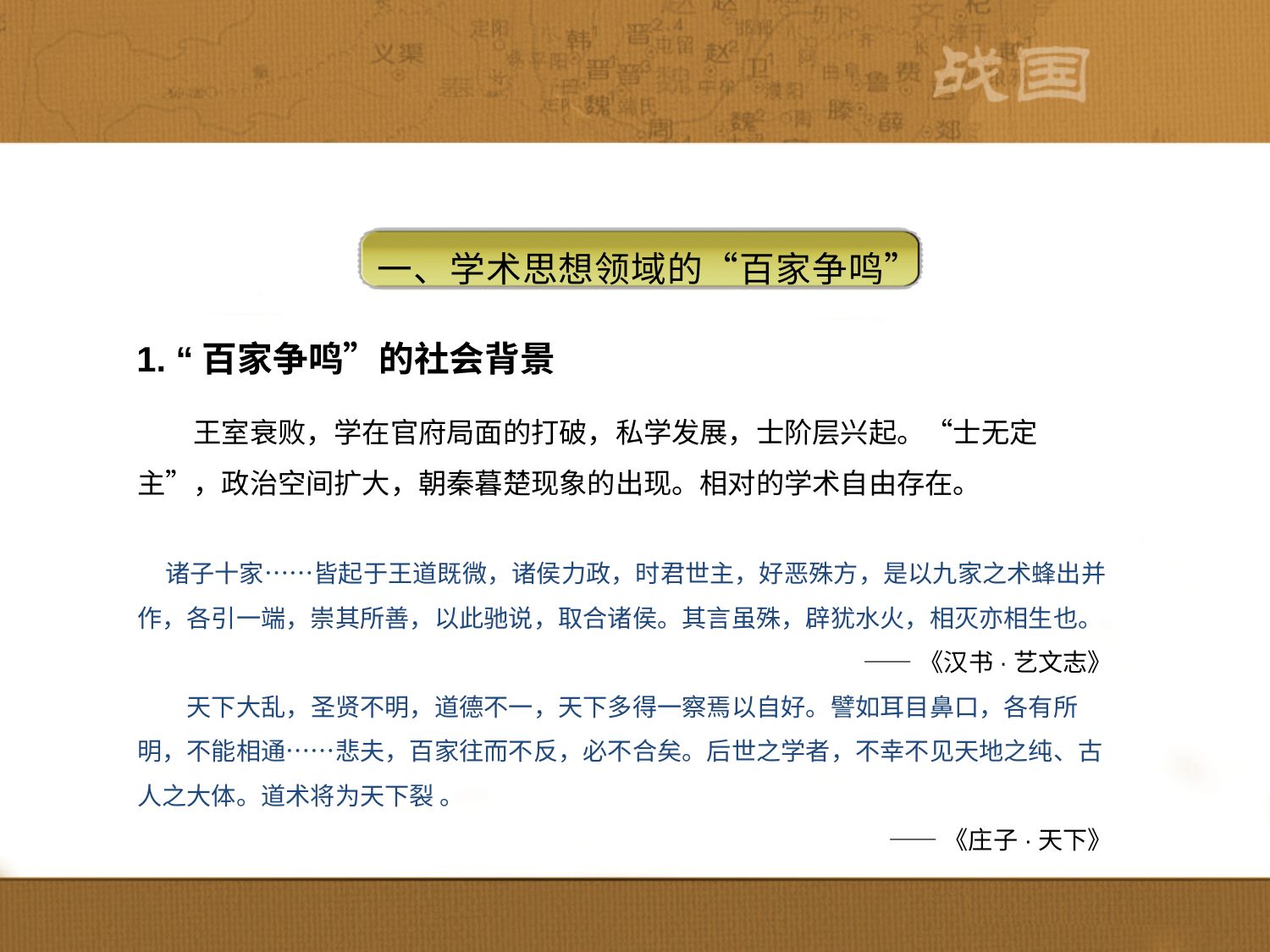

一、学术思想领域的“百家争鸣”
1. “百家争鸣”的社会背景
　　王室衰败，学在官府局面的打破，私学发展，士阶层兴起。“士无定主”，政治空间扩大，朝秦暮楚现象的出现。相对的学术自由存在。

    诸子十家……皆起于王道既微，诸侯力政，时君世主，好恶殊方，是以九家之术蜂出并作，各引一端，崇其所善，以此驰说，取合诸侯。其言虽殊，辟犹水火，相灭亦相生也。
                           ——《汉书·艺文志》
　　天下大乱，圣贤不明，道德不一，天下多得一察焉以自好。譬如耳目鼻口，各有所明，不能相通……悲夫，百家往而不反，必不合矣。后世之学者，不幸不见天地之纯、古人之大体。道术将为天下裂 。
                                ——《庄子·天下》